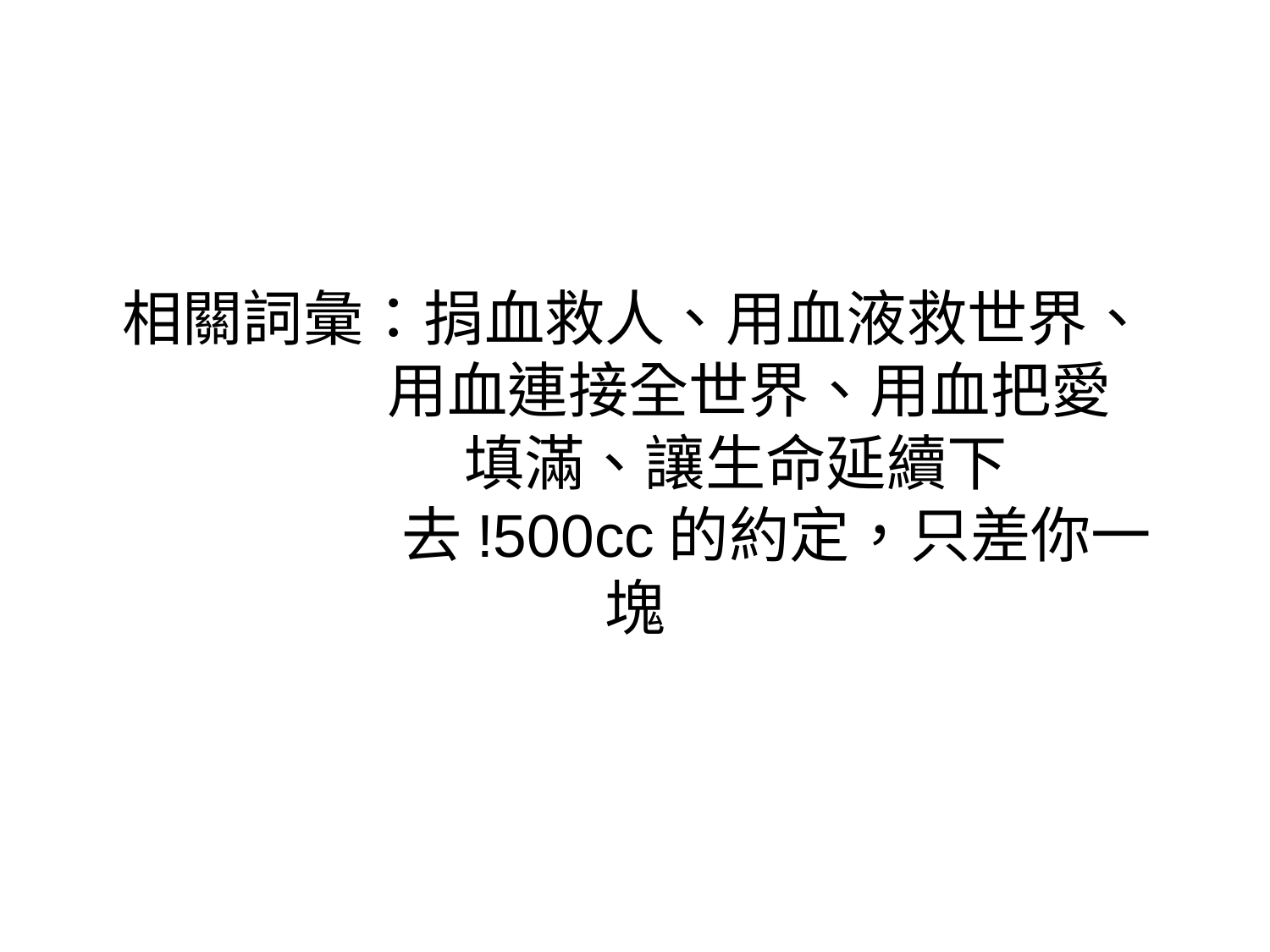

# 相關詞彙：捐血救人、用血液救世界、 用血連接全世界、用血把愛 填滿、讓生命延續下 去!500cc的約定，只差你一塊